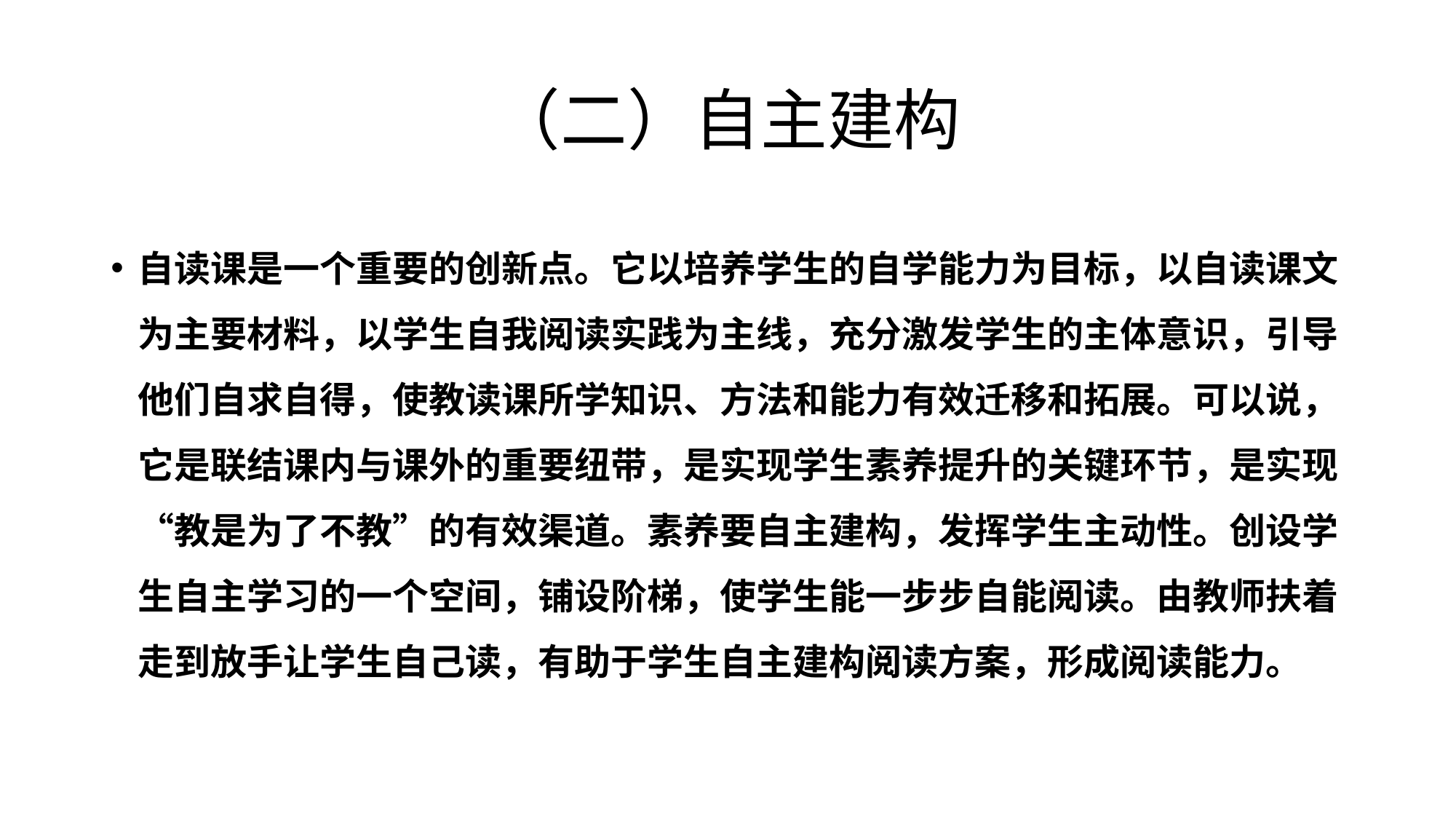

# （二）自主建构
自读课是一个重要的创新点。它以培养学生的自学能力为目标，以自读课文为主要材料，以学生自我阅读实践为主线，充分激发学生的主体意识，引导他们自求自得，使教读课所学知识、方法和能力有效迁移和拓展。可以说，它是联结课内与课外的重要纽带，是实现学生素养提升的关键环节，是实现“教是为了不教”的有效渠道。素养要自主建构，发挥学生主动性。创设学生自主学习的一个空间，铺设阶梯，使学生能一步步自能阅读。由教师扶着走到放手让学生自己读，有助于学生自主建构阅读方案，形成阅读能力。